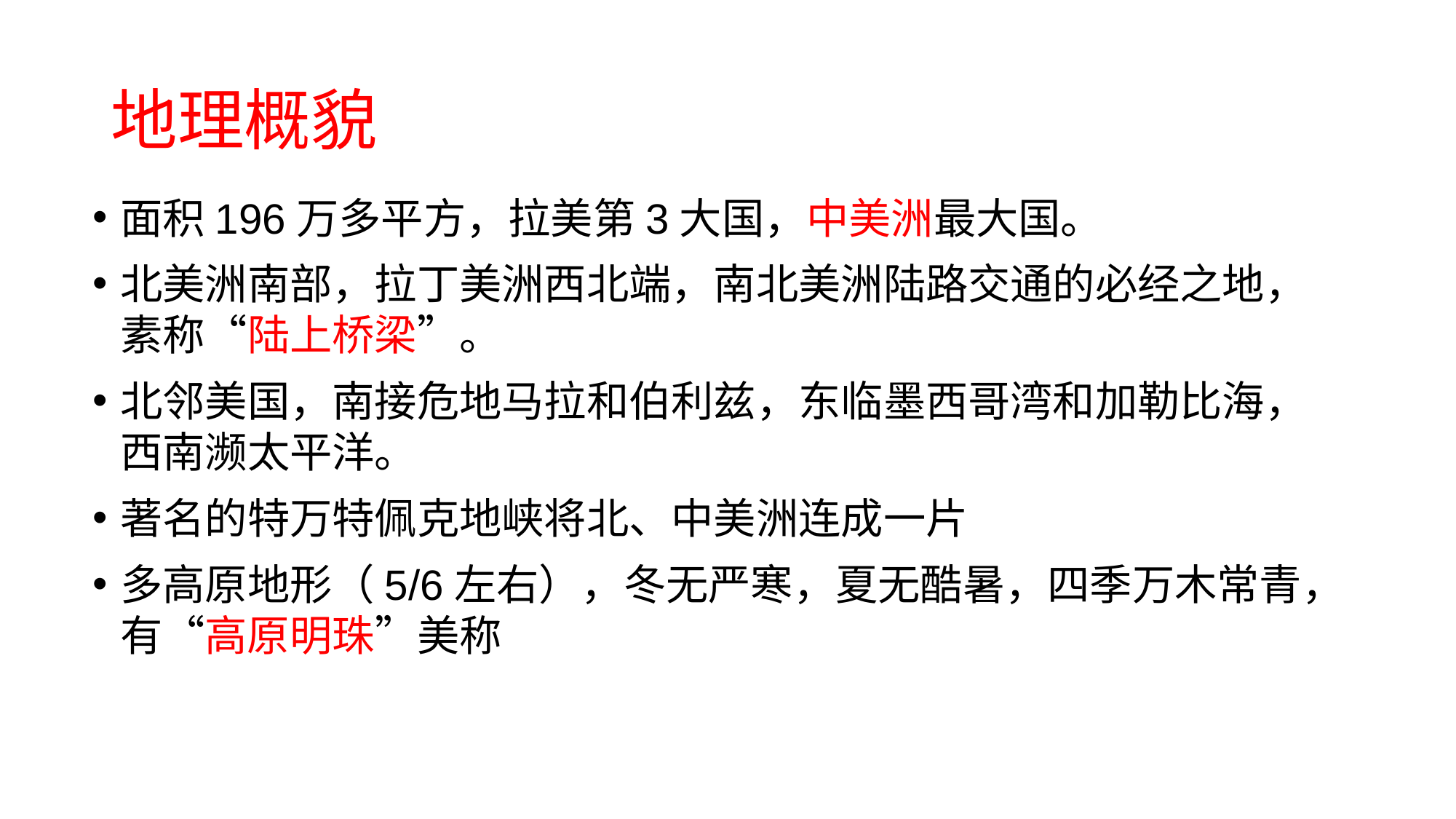

# 地理概貌
面积196万多平方，拉美第3大国，中美洲最大国。
北美洲南部，拉丁美洲西北端，南北美洲陆路交通的必经之地，素称“陆上桥梁”。
北邻美国，南接危地马拉和伯利兹，东临墨西哥湾和加勒比海，西南濒太平洋。
著名的特万特佩克地峡将北、中美洲连成一片
多高原地形（5/6左右），冬无严寒，夏无酷暑，四季万木常青，有“高原明珠”美称